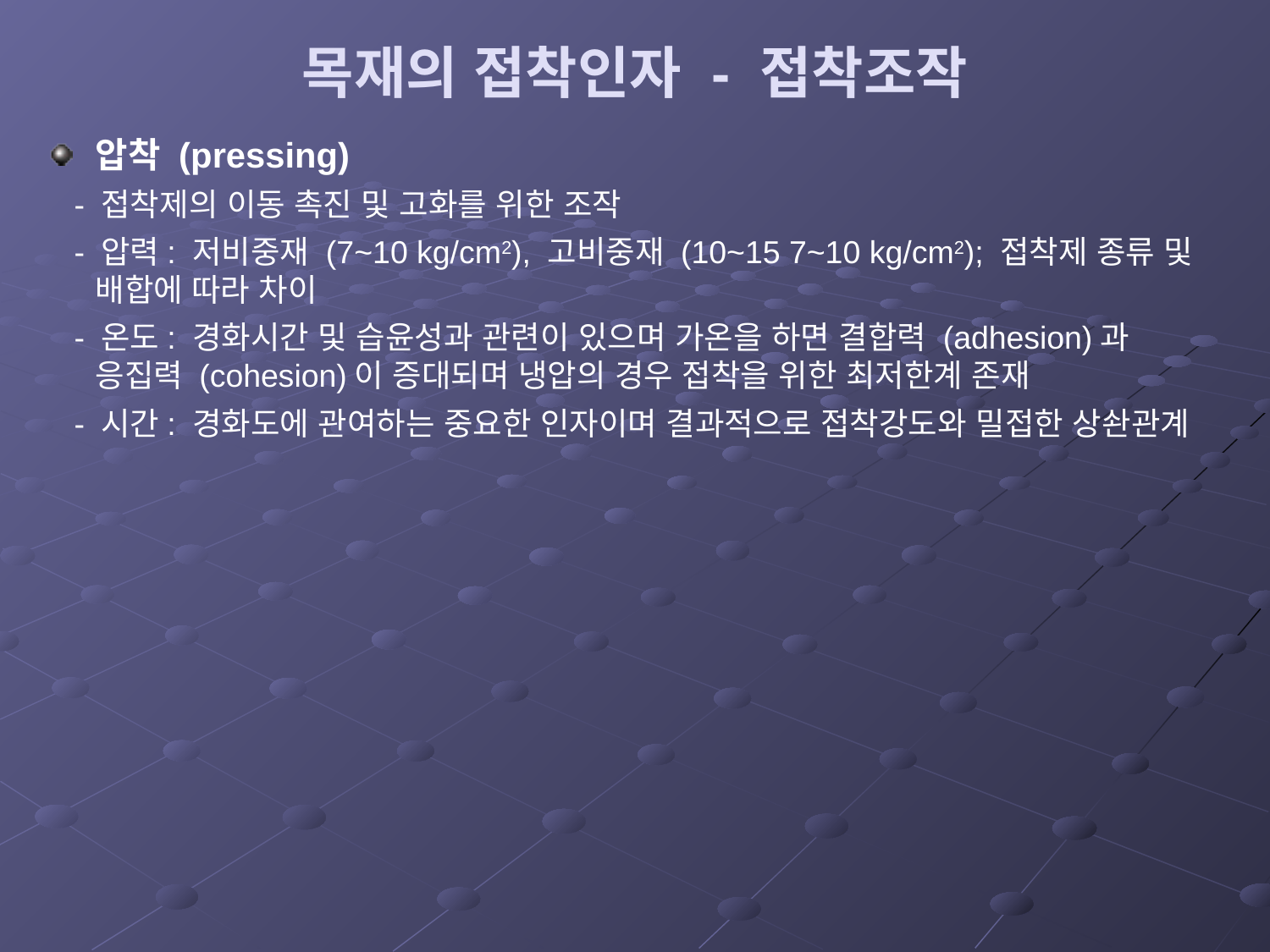

# 목재의 접착인자 - 접착조작
압착 (pressing)
   - 접착제의 이동 촉진 및 고화를 위한 조작
   - 압력: 저비중재 (7~10 kg/cm2), 고비중재 (10~15 7~10 kg/cm2); 접착제 종류 및 배합에 따라 차이
   - 온도: 경화시간 및 습윤성과 관련이 있으며 가온을 하면 결합력 (adhesion)과 응집력 (cohesion)이 증대되며 냉압의 경우 접착을 위한 최저한계 존재
   - 시간: 경화도에 관여하는 중요한 인자이며 결과적으로 접착강도와 밀접한 상솬관계